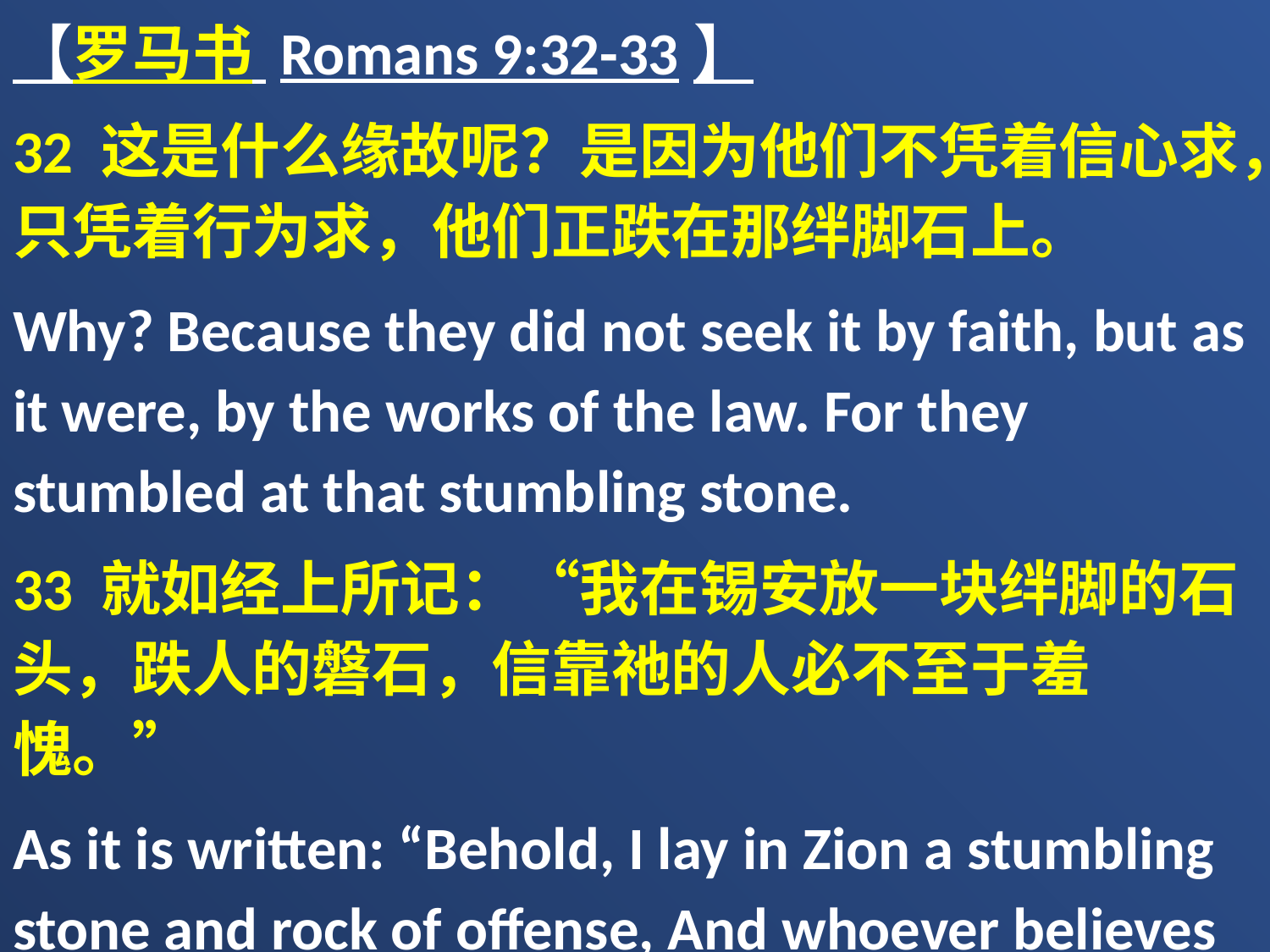

【罗马书 Romans 9:32-33】
32 这是什么缘故呢？是因为他们不凭着信心求，只凭着行为求，他们正跌在那绊脚石上。
Why? Because they did not seek it by faith, but as it were, by the works of the law. For they stumbled at that stumbling stone.
33 就如经上所记：“我在锡安放一块绊脚的石头，跌人的磐石，信靠祂的人必不至于羞愧。”
As it is written: “Behold, I lay in Zion a stumbling stone and rock of offense, And whoever believes on Him will not be put to shame.”